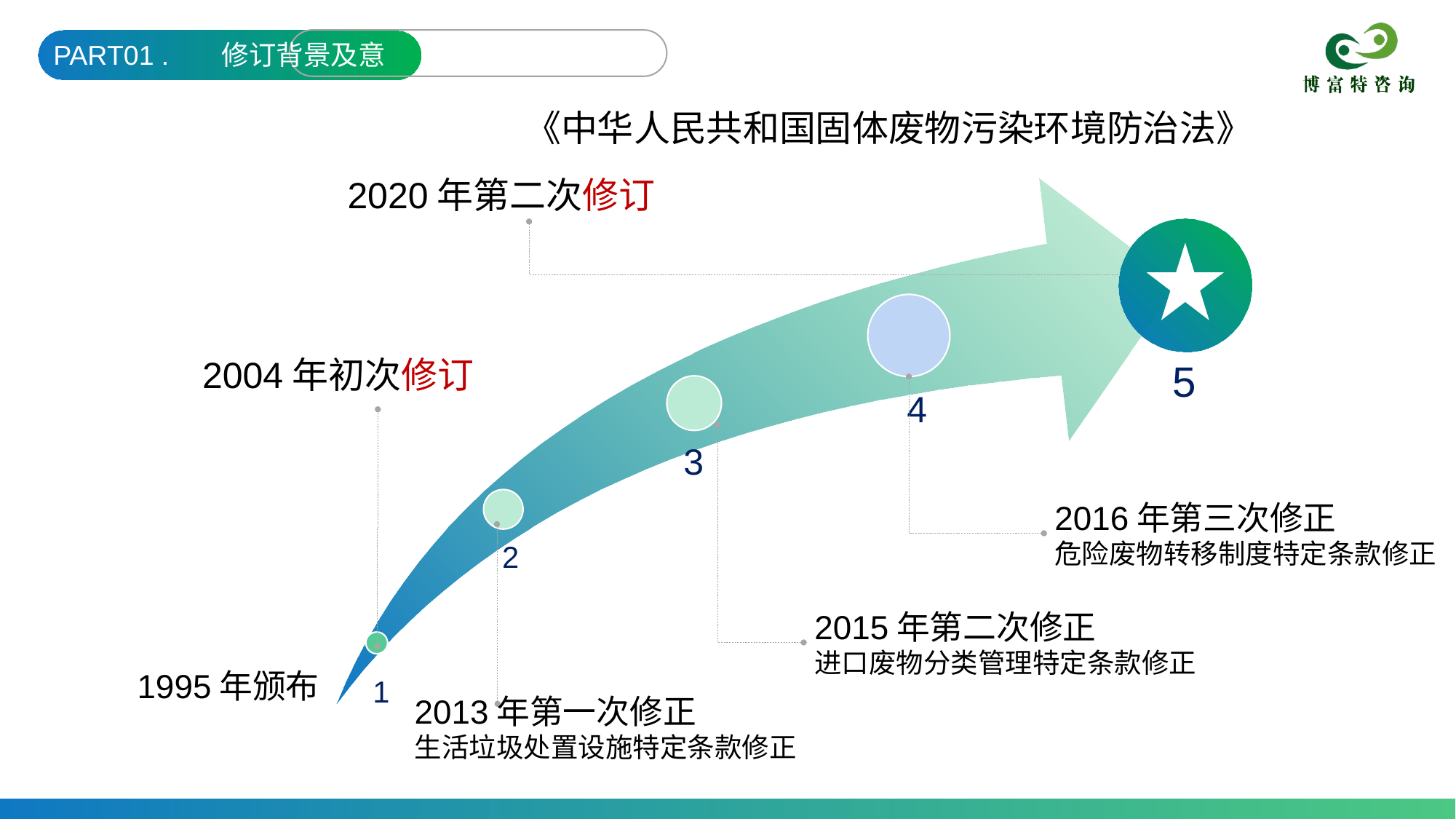

PART01 .      修订背景及意义
《中华人民共和国固体废物污染环境防治法》
2020年第二次修订

2004年初次修订
5

3
4

2016年第三次修正
危险废物转移制度特定条款修正
2
2015年第二次修正
进口废物分类管理特定条款修正

1
1995年颁布
2013年第一次修正
生活垃圾处置设施特定条款修正